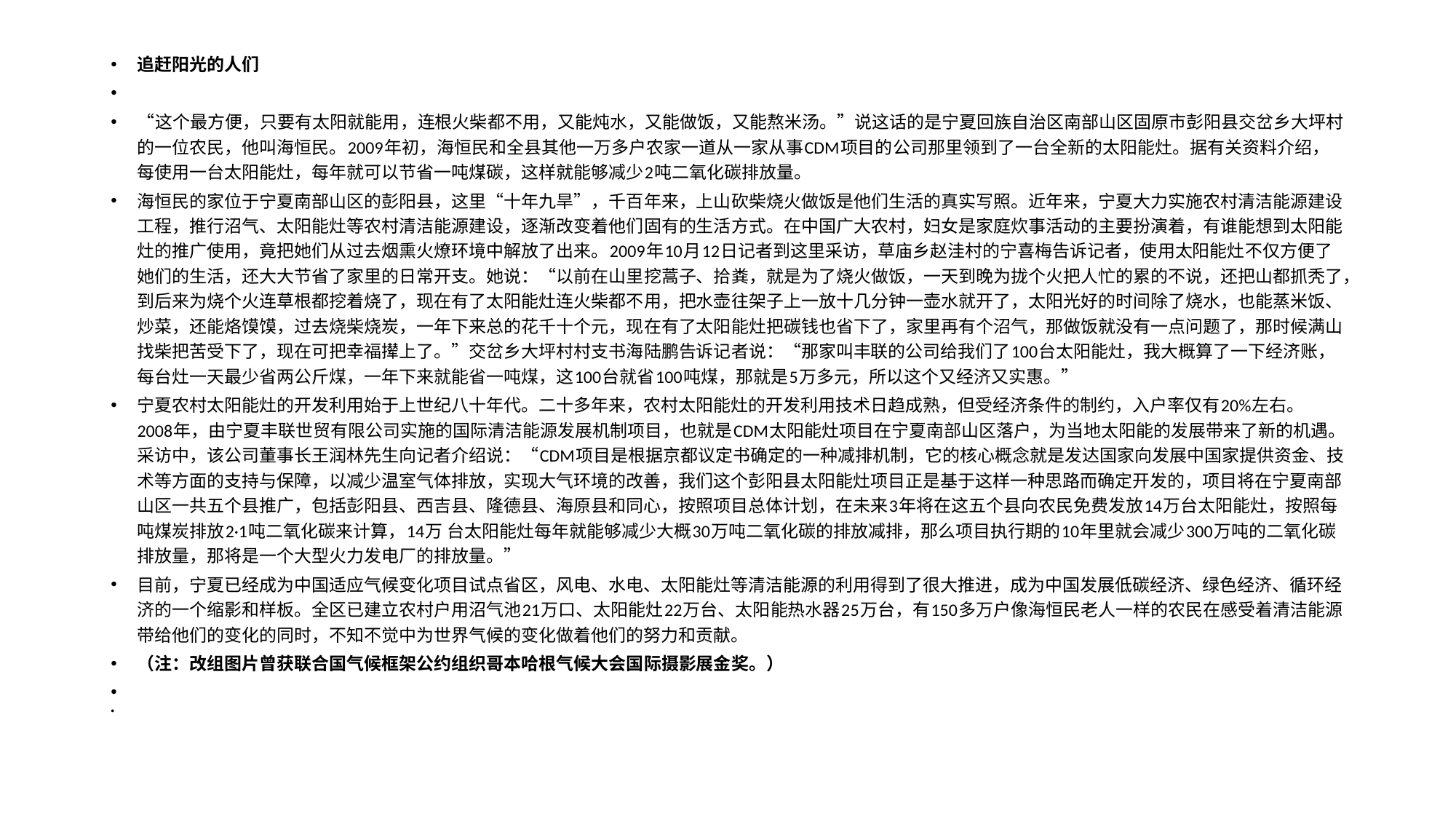

追赶阳光的人们

“这个最方便，只要有太阳就能用，连根火柴都不用，又能炖水，又能做饭，又能熬米汤。”说这话的是宁夏回族自治区南部山区固原市彭阳县交岔乡大坪村的一位农民，他叫海恒民。2009年初，海恒民和全县其他一万多户农家一道从一家从事CDM项目的公司那里领到了一台全新的太阳能灶。据有关资料介绍，每使用一台太阳能灶，每年就可以节省一吨煤碳，这样就能够减少2吨二氧化碳排放量。
海恒民的家位于宁夏南部山区的彭阳县，这里“十年九旱”，千百年来，上山砍柴烧火做饭是他们生活的真实写照。近年来，宁夏大力实施农村清洁能源建设工程，推行沼气、太阳能灶等农村清洁能源建设，逐渐改变着他们固有的生活方式。在中国广大农村，妇女是家庭炊事活动的主要扮演着，有谁能想到太阳能灶的推广使用，竟把她们从过去烟熏火燎环境中解放了出来。2009年10月12日记者到这里采访，草庙乡赵洼村的宁喜梅告诉记者，使用太阳能灶不仅方便了她们的生活，还大大节省了家里的日常开支。她说：“以前在山里挖蒿子、拾粪，就是为了烧火做饭，一天到晚为拢个火把人忙的累的不说，还把山都抓秃了，到后来为烧个火连草根都挖着烧了，现在有了太阳能灶连火柴都不用，把水壶往架子上一放十几分钟一壶水就开了，太阳光好的时间除了烧水，也能蒸米饭、炒菜，还能烙馍馍，过去烧柴烧炭，一年下来总的花千十个元，现在有了太阳能灶把碳钱也省下了，家里再有个沼气，那做饭就没有一点问题了，那时候满山找柴把苦受下了，现在可把幸福撵上了。”交岔乡大坪村村支书海陆鹏告诉记者说：“那家叫丰联的公司给我们了100台太阳能灶，我大概算了一下经济账，每台灶一天最少省两公斤煤，一年下来就能省一吨煤，这100台就省100吨煤，那就是5万多元，所以这个又经济又实惠。”
宁夏农村太阳能灶的开发利用始于上世纪八十年代。二十多年来，农村太阳能灶的开发利用技术日趋成熟，但受经济条件的制约，入户率仅有20%左右。 2008年，由宁夏丰联世贸有限公司实施的国际清洁能源发展机制项目，也就是CDM太阳能灶项目在宁夏南部山区落户，为当地太阳能的发展带来了新的机遇。采访中，该公司董事长王润林先生向记者介绍说：“CDM项目是根据京都议定书确定的一种减排机制，它的核心概念就是发达国家向发展中国家提供资金、技术等方面的支持与保障，以减少温室气体排放，实现大气环境的改善，我们这个彭阳县太阳能灶项目正是基于这样一种思路而确定开发的，项目将在宁夏南部山区一共五个县推广，包括彭阳县、西吉县、隆德县、海原县和同心，按照项目总体计划，在未来3年将在这五个县向农民免费发放14万台太阳能灶，按照每吨煤炭排放2·1吨二氧化碳来计算，14万 台太阳能灶每年就能够减少大概30万吨二氧化碳的排放减排，那么项目执行期的10年里就会减少300万吨的二氧化碳排放量，那将是一个大型火力发电厂的排放量。”
目前，宁夏已经成为中国适应气候变化项目试点省区，风电、水电、太阳能灶等清洁能源的利用得到了很大推进，成为中国发展低碳经济、绿色经济、循环经济的一个缩影和样板。全区已建立农村户用沼气池21万口、太阳能灶22万台、太阳能热水器25万台，有150多万户像海恒民老人一样的农民在感受着清洁能源带给他们的变化的同时，不知不觉中为世界气候的变化做着他们的努力和贡献。
（注：改组图片曾获联合国气候框架公约组织哥本哈根气候大会国际摄影展金奖。）